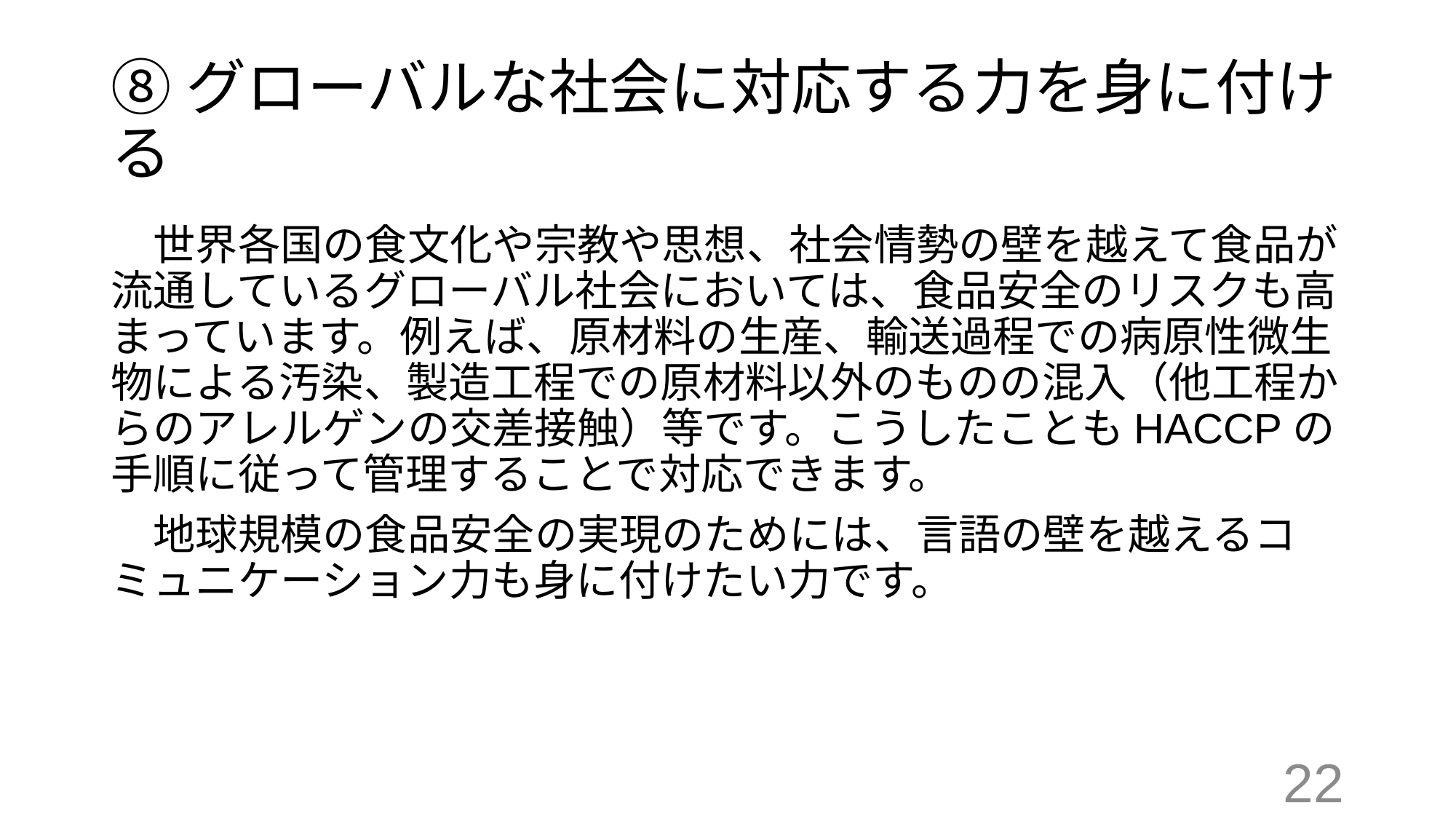

# ⑧グローバルな社会に対応する力を身に付ける
　世界各国の食文化や宗教や思想、社会情勢の壁を越えて食品が流通しているグローバル社会においては、食品安全のリスクも高まっています。例えば、原材料の生産、輸送過程での病原性微生物による汚染、製造工程での原材料以外のものの混入（他工程からのアレルゲンの交差接触）等です。こうしたこともHACCPの手順に従って管理することで対応できます。
　地球規模の食品安全の実現のためには、言語の壁を越えるコミュニケーション力も身に付けたい力です。

22